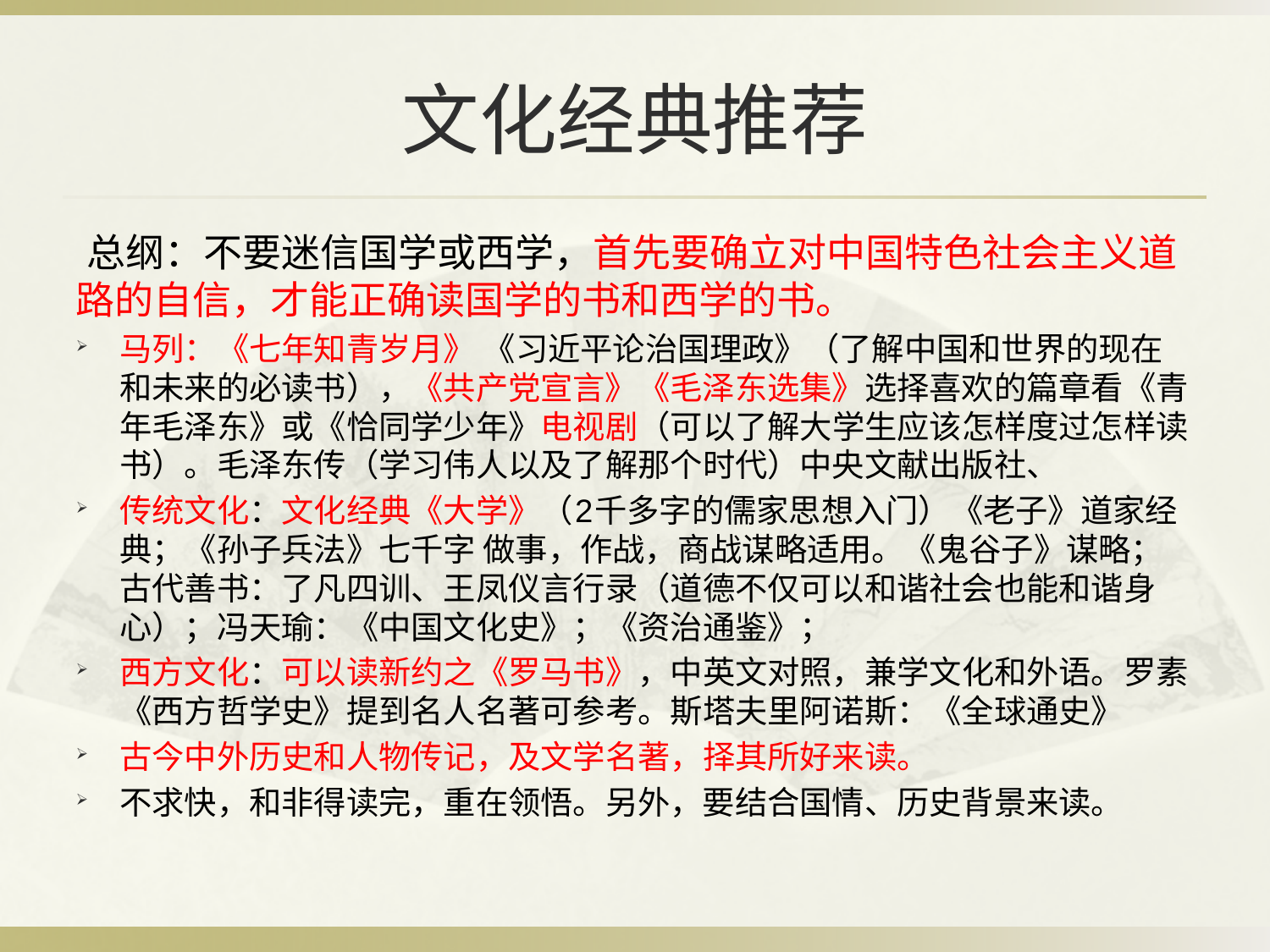

# 文化经典推荐
 总纲：不要迷信国学或西学，首先要确立对中国特色社会主义道路的自信，才能正确读国学的书和西学的书。
马列：《七年知青岁月》 《习近平论治国理政》（了解中国和世界的现在和未来的必读书），《共产党宣言》《毛泽东选集》选择喜欢的篇章看《青年毛泽东》或《恰同学少年》电视剧（可以了解大学生应该怎样度过怎样读书）。毛泽东传（学习伟人以及了解那个时代）中央文献出版社、
传统文化：文化经典《大学》（2千多字的儒家思想入门）《老子》道家经典；《孙子兵法》七千字 做事，作战，商战谋略适用。《鬼谷子》谋略；古代善书：了凡四训、王凤仪言行录（道德不仅可以和谐社会也能和谐身心）；冯天瑜：《中国文化史》；《资治通鉴》；
西方文化：可以读新约之《罗马书》，中英文对照，兼学文化和外语。罗素《西方哲学史》提到名人名著可参考。斯塔夫里阿诺斯：《全球通史》
古今中外历史和人物传记，及文学名著，择其所好来读。
不求快，和非得读完，重在领悟。另外，要结合国情、历史背景来读。